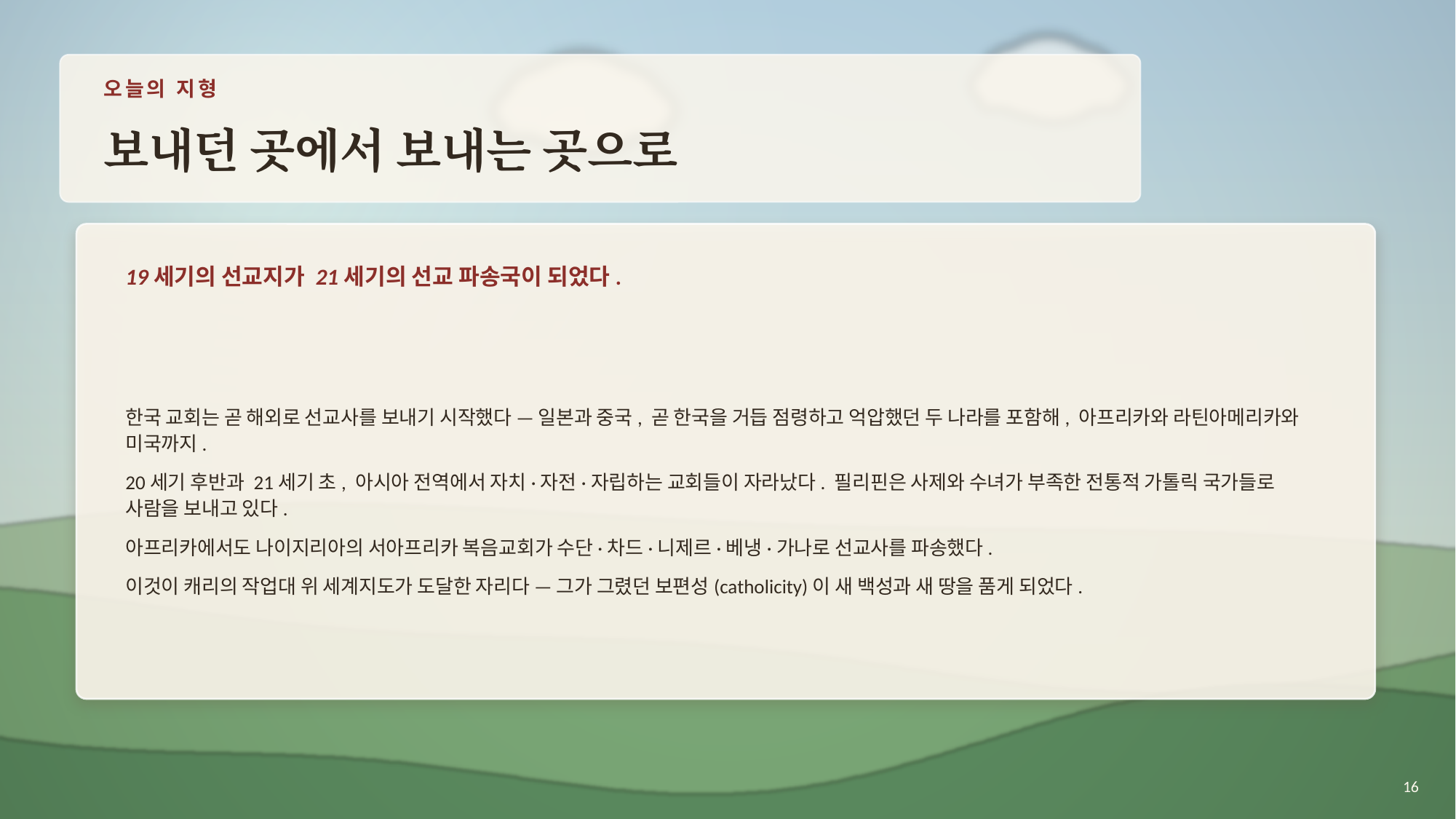

오늘의 지형
보내던 곳에서 보내는 곳으로

19세기의 선교지가 21세기의 선교 파송국이 되었다.
한국 교회는 곧 해외로 선교사를 보내기 시작했다 — 일본과 중국, 곧 한국을 거듭 점령하고 억압했던 두 나라를 포함해, 아프리카와 라틴아메리카와 미국까지.
20세기 후반과 21세기 초, 아시아 전역에서 자치·자전·자립하는 교회들이 자라났다. 필리핀은 사제와 수녀가 부족한 전통적 가톨릭 국가들로 사람을 보내고 있다.
아프리카에서도 나이지리아의 서아프리카 복음교회가 수단·차드·니제르·베냉·가나로 선교사를 파송했다.
이것이 캐리의 작업대 위 세계지도가 도달한 자리다 — 그가 그렸던 보편성(catholicity)이 새 백성과 새 땅을 품게 되었다.
16